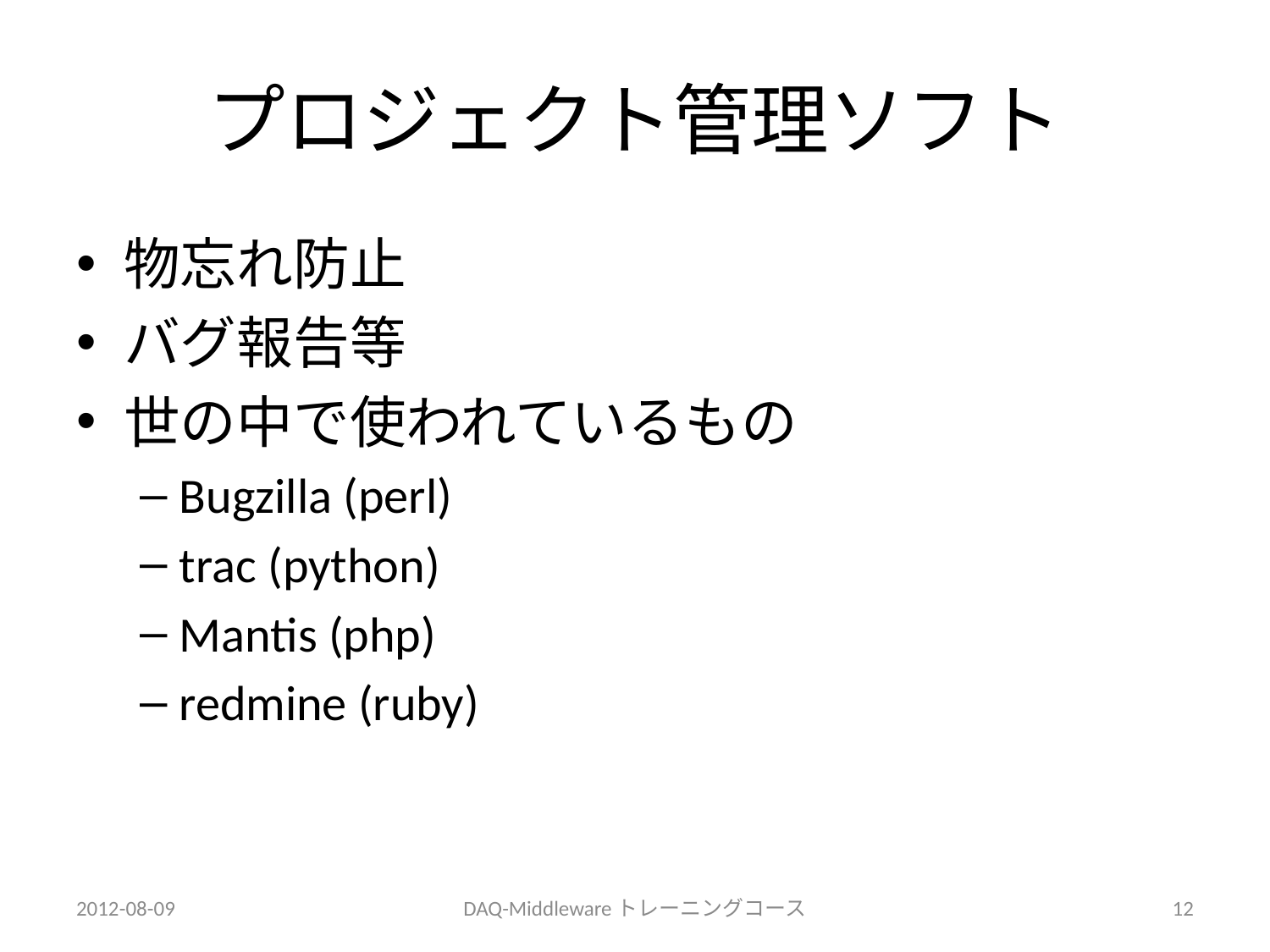

# プロジェクト管理ソフト
物忘れ防止
バグ報告等
世の中で使われているもの
Bugzilla (perl)
trac (python)
Mantis (php)
redmine (ruby)
2012-08-09
DAQ-Middlewareトレーニングコース
12